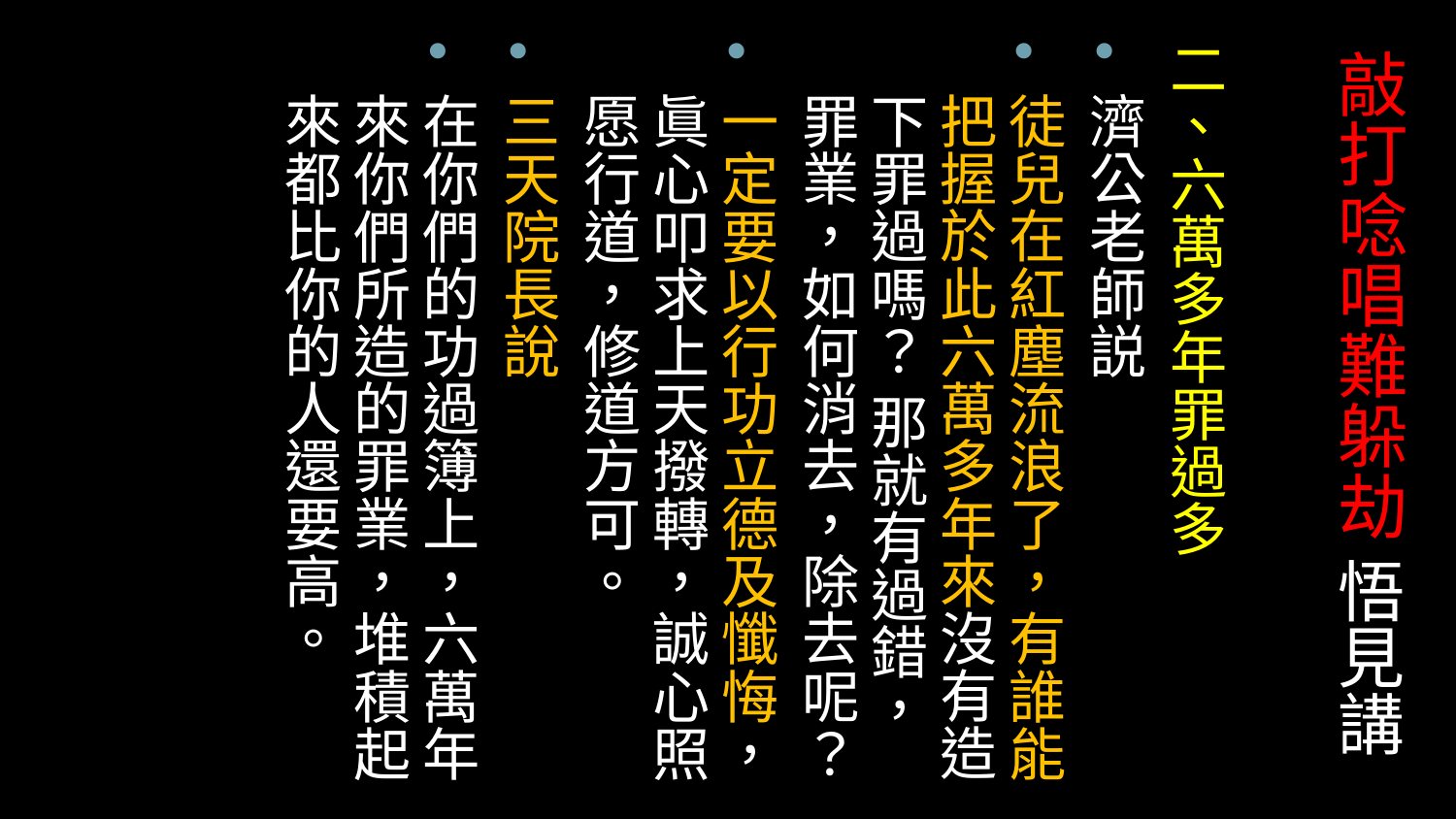

# 敲打唸唱難躲劫 悟見講
二、六萬多年罪過多
濟公老師説
徒兒在紅塵流浪了，有誰能把握於此六萬多年來沒有造下罪過嗎？ 那就有過錯，罪業，如何消去，除去呢？
一定要以行功立德及懺悔，眞心叩求上天撥轉，誠心照愿行道，修道方可。
三天院長說
在你們的功過簿上，六萬年來你們所造的罪業，堆積起來都比你的人還要高。